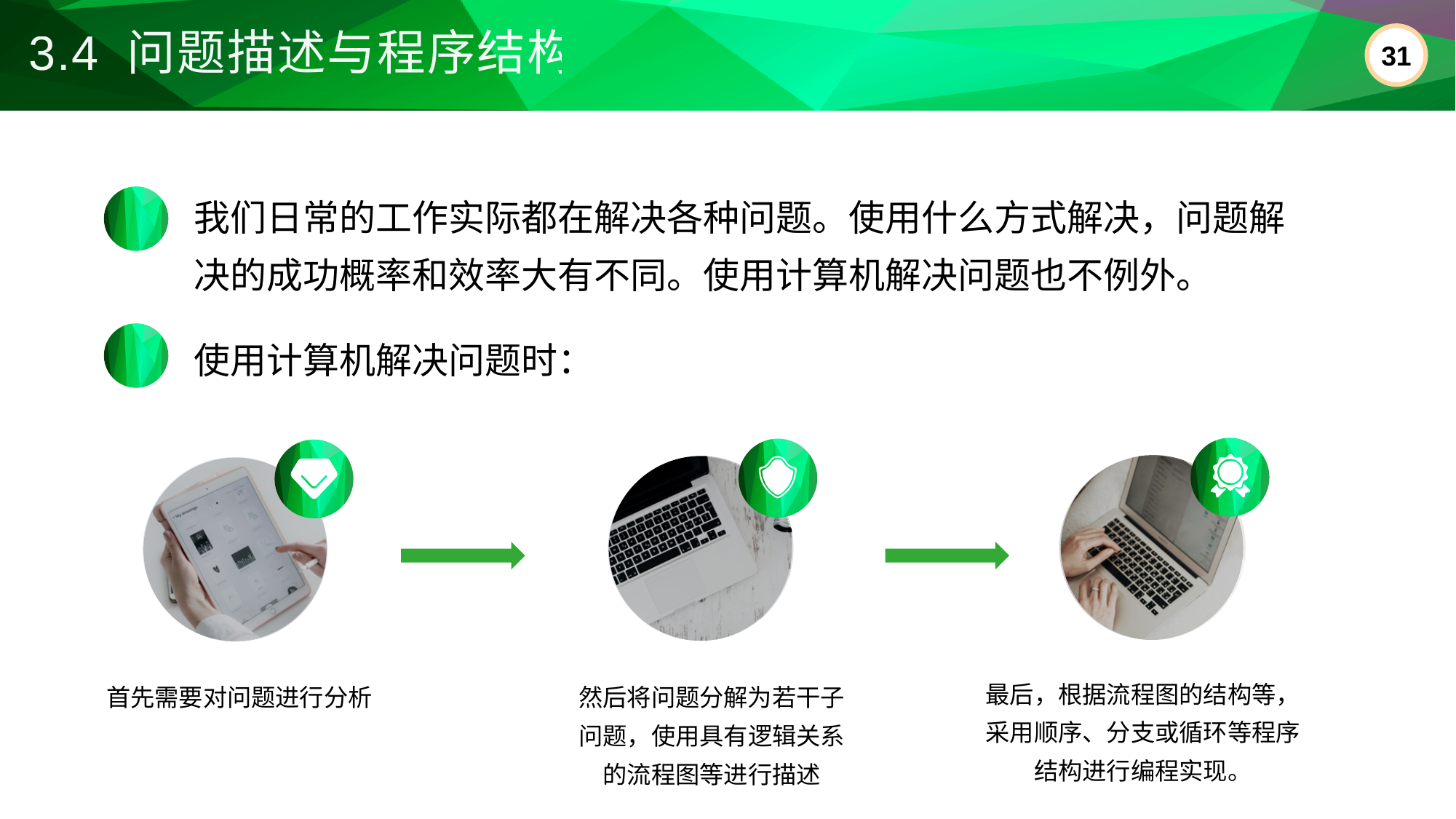

3.4 问题描述与程序结构
我们日常的工作实际都在解决各种问题。使用什么方式解决，问题解决的成功概率和效率大有不同。使用计算机解决问题也不例外。
使用计算机解决问题时：

最后，根据流程图的结构等，采用顺序、分支或循环等程序结构进行编程实现。
首先需要对问题进行分析
然后将问题分解为若干子问题，使用具有逻辑关系的流程图等进行描述